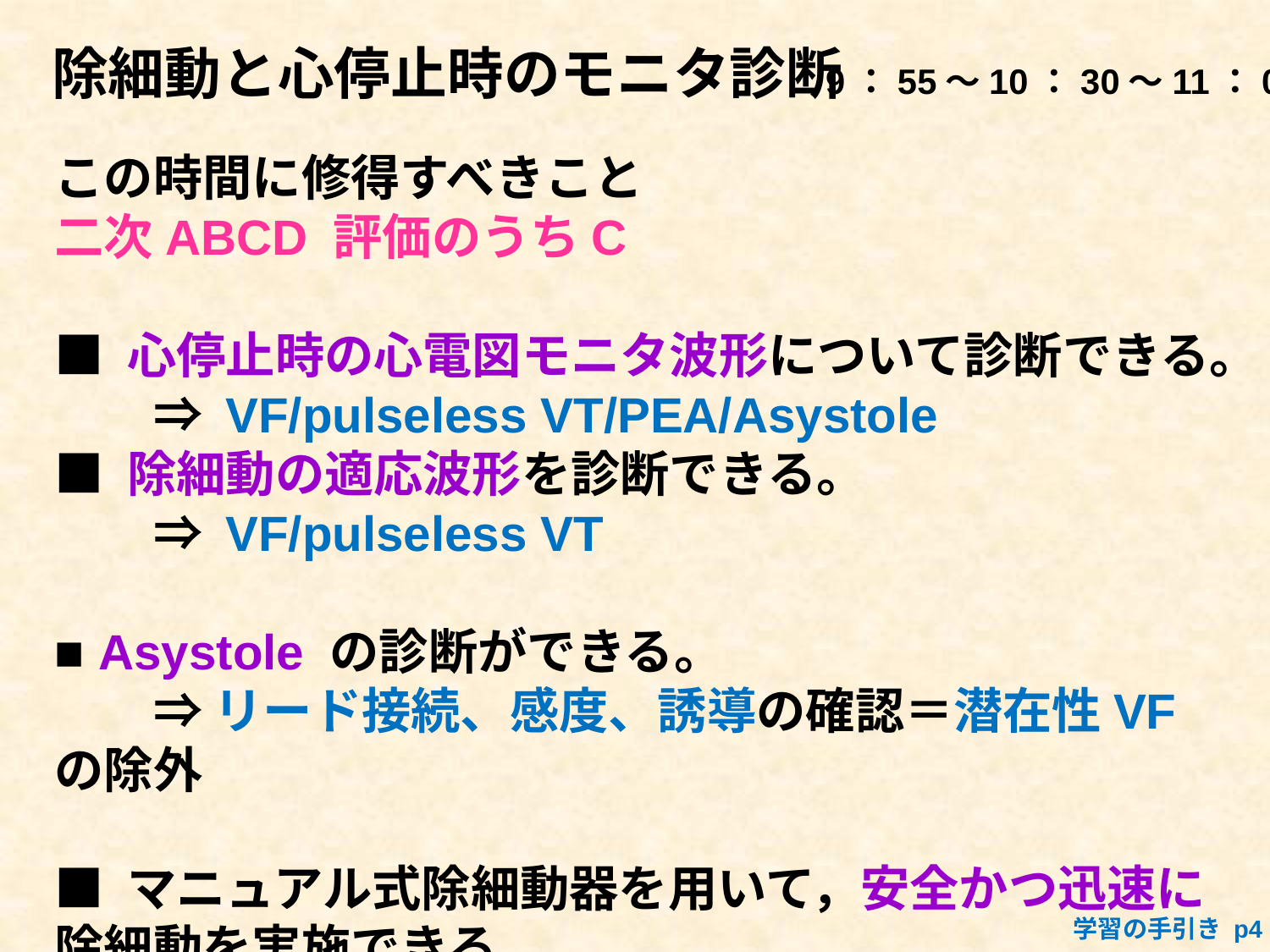

除細動と心停止時のモニタ診断
9：55～10：30～11：05
この時間に修得すべきこと
二次ABCD 評価のうちC

■ 心停止時の心電図モニタ波形について診断できる。
　　⇒ VF/pulseless VT/PEA/Asystole
■ 除細動の適応波形を診断できる。
　　⇒ VF/pulseless VT

■ Asystole の診断ができる。
　　⇒ リード接続、感度、誘導の確認＝潜在性VFの除外

■ マニュアル式除細動器を用いて，安全かつ迅速に除細動を実施できる。
学習の手引き p4